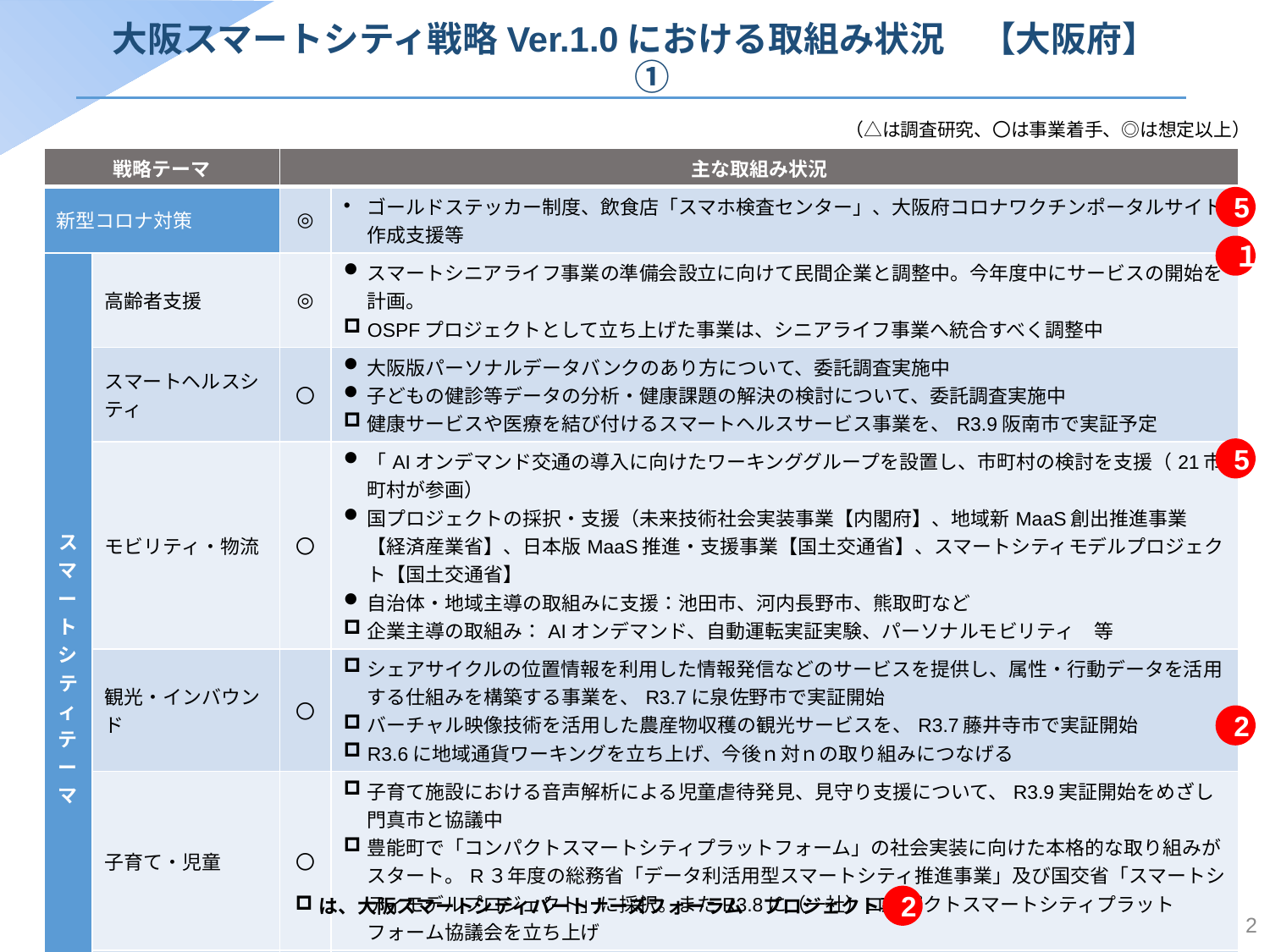

# 大阪スマートシティ戦略Ver.1.0における取組み状況　【大阪府】　①
（△は調査研究、〇は事業着手、◎は想定以上）
| 戦略テーマ |  | 主な取組み状況 |  |
| --- | --- | --- | --- |
| 新型コロナ対策 |  | ◎ | ゴールドステッカー制度、飲食店「スマホ検査センター」、大阪府コロナワクチンポータルサイト作成支援等 |
| スマートシティテーマ | 高齢者支援 | ◎ | スマートシニアライフ事業の準備会設立に向けて民間企業と調整中。今年度中にサービスの開始を計画。 OSPFプロジェクトとして立ち上げた事業は、シニアライフ事業へ統合すべく調整中 |
|  | スマートヘルスシティ | 〇 | 大阪版パーソナルデータバンクのあり方について、委託調査実施中 子どもの健診等データの分析・健康課題の解決の検討について、委託調査実施中 健康サービスや医療を結び付けるスマートヘルスサービス事業を、R3.9阪南市で実証予定 |
|  | モビリティ・物流 | 〇 | 「AIオンデマンド交通の導入に向けたワーキンググループを設置し、市町村の検討を支援（21市町村が参画） 国プロジェクトの採択・支援（未来技術社会実装事業【内閣府】、地域新MaaS創出推進事業【経済産業省】、日本版MaaS推進・支援事業【国土交通省】、スマートシティモデルプロジェクト【国土交通省】 自治体・地域主導の取組みに支援：池田市、河内長野市、熊取町など 企業主導の取組み：AIオンデマンド、自動運転実証実験、パーソナルモビリティ　等 |
|  | 観光・インバウンド | 〇 | シェアサイクルの位置情報を利用した情報発信などのサービスを提供し、属性・行動データを活用する仕組みを構築する事業を、R3.7に泉佐野市で実証開始 バーチャル映像技術を活用した農産物収穫の観光サービスを、R3.7藤井寺市で実証開始 R3.6に地域通貨ワーキングを立ち上げ、今後ｎ対ｎの取り組みにつなげる |
|  | 子育て・児童 | 〇 | 子育て施設における音声解析による児童虐待発見、見守り支援について、R3.9実証開始をめざし門真市と協議中 豊能町で「コンパクトスマートシティプラットフォーム」の社会実装に向けた本格的な取り組みがスタート。R３年度の総務省「データ利活用型スマートシティ推進事業」及び国交省「スマートシティモデルプロジェクト」に採択。またR3.8に（一社）コンパクトスマートシティプラットフォーム協議会を立ち上げ |
|  | ものづくり2.0 | 〇 | R3.10実証向けて、中小企業の基幹システムを共有して企業DXを推進する事業を展開。現在３市（枚方・東大阪・八尾）及び企業と協議中 |
|  | 安全・安心 | △ | R3年度新たに「安全安心なまちづくり」分野を創設。R3.6に安全安心ワーキングを立ち上げ、今後ｎ対ｎの取り組みにつなげる。 |
5
１
5
2
2
は、大阪スマートシティパートナーズフォーラム　プロジェクト事業
2